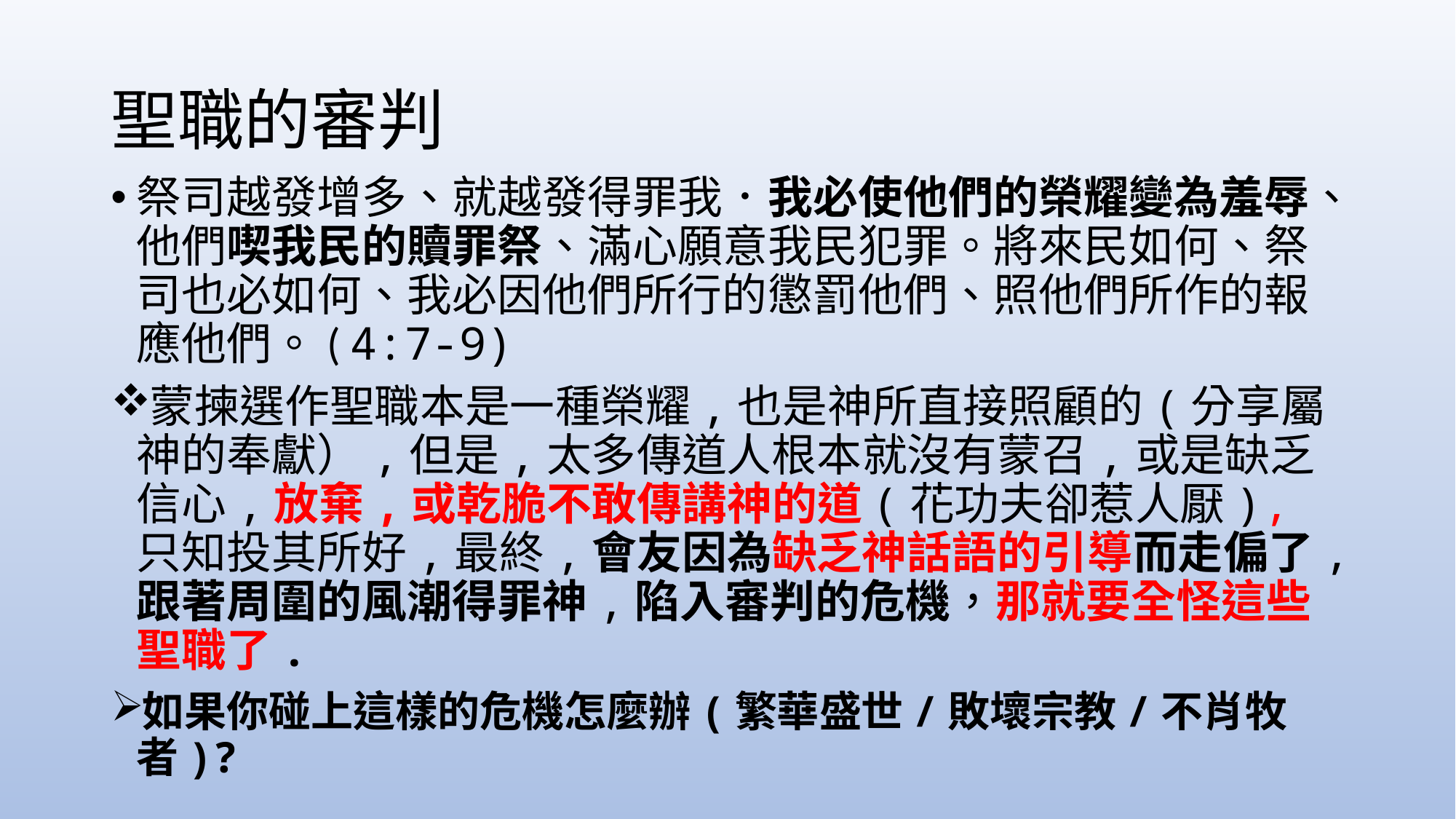

# 聖職的審判
祭司越發增多、就越發得罪我．我必使他們的榮耀變為羞辱、他們喫我民的贖罪祭、滿心願意我民犯罪。將來民如何、祭司也必如何、我必因他們所行的懲罰他們、照他們所作的報應他們。( 4:7-9)
蒙揀選作聖職本是一種榮耀,也是神所直接照顧的(分享屬神的奉獻）,但是,太多傳道人根本就沒有蒙召,或是缺乏信心,放棄,或乾脆不敢傳講神的道(花功夫卻惹人厭),只知投其所好,最終,會友因為缺乏神話語的引導而走偏了,跟著周圍的風潮得罪神,陷入審判的危機，那就要全怪這些聖職了.
如果你碰上這樣的危機怎麼辦(繁華盛世/敗壞宗教/不肖牧者)?